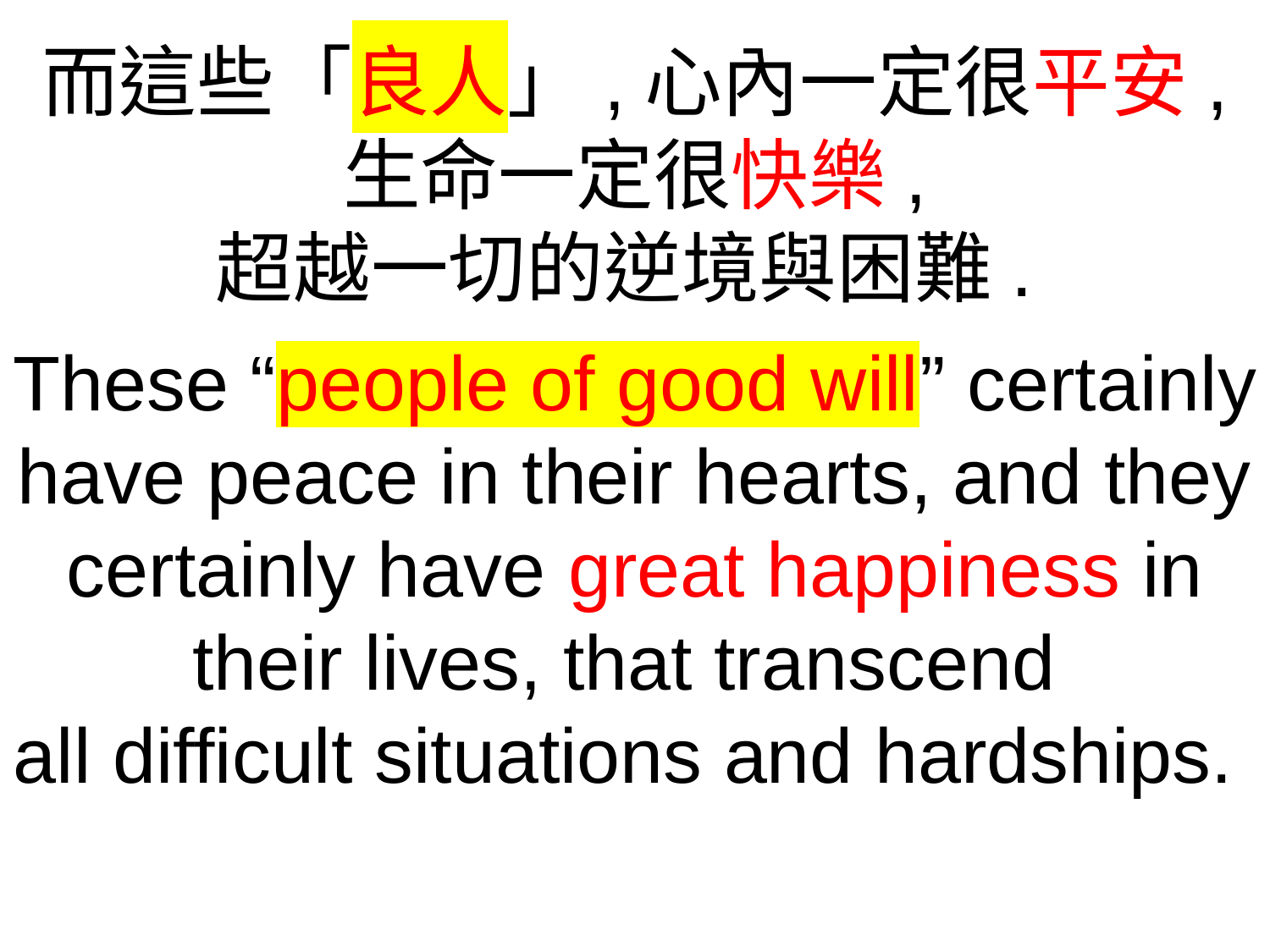

而這些「良人」,心內一定很平安,
生命一定很快樂,
超越一切的逆境與困難.
These “people of good will” certainly have peace in their hearts, and they certainly have great happiness in their lives, that transcend
all difficult situations and hardships.